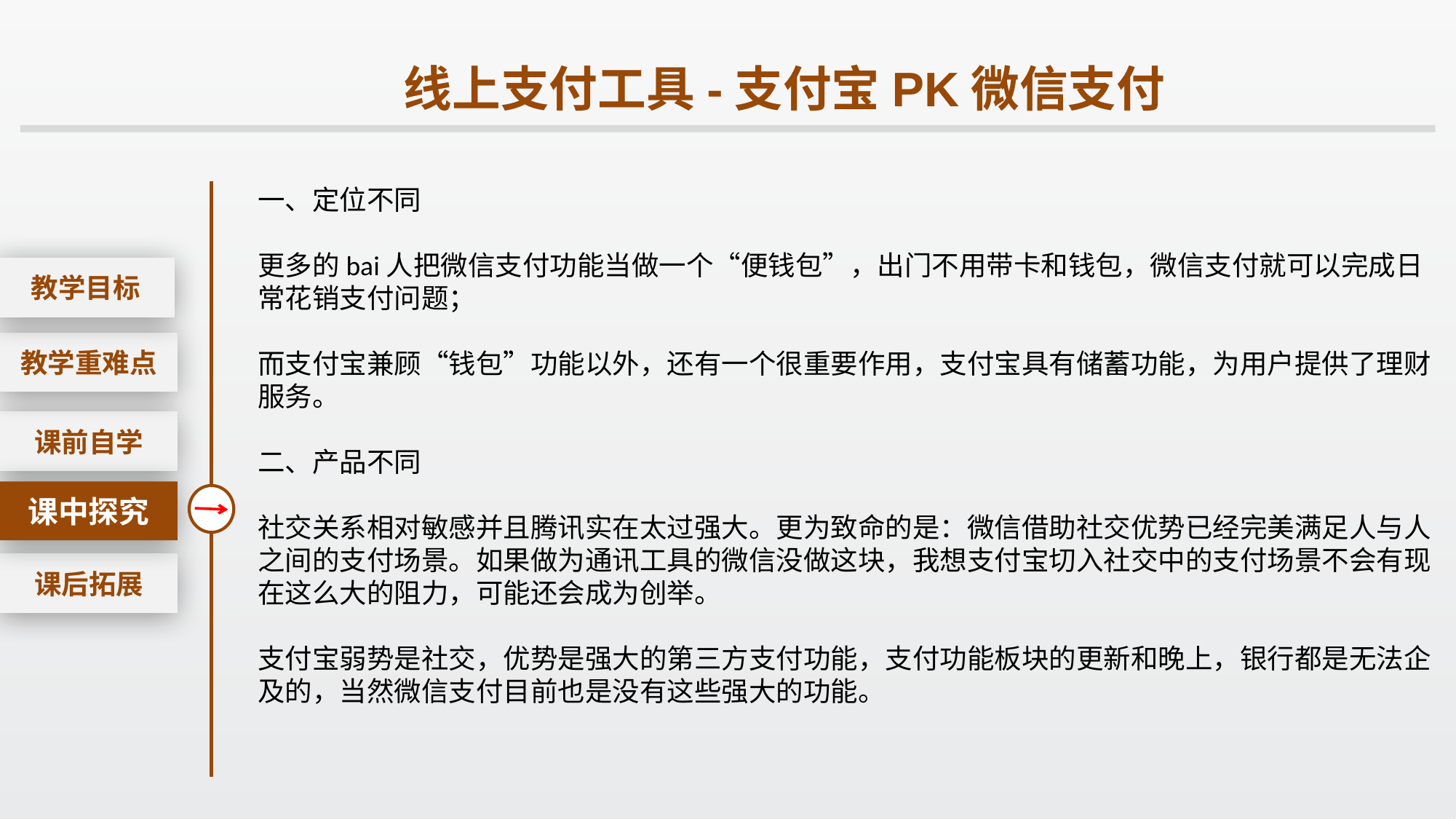

线上支付工具-支付宝PK微信支付

一、定位不同

更多的bai人把微信支付功能当做一个“便钱包”，出门不用带卡和钱包，微信支付就可以完成日常花销支付问题；

而支付宝兼顾“钱包”功能以外，还有一个很重要作用，支付宝具有储蓄功能，为用户提供了理财服务。

二、产品不同

社交关系相对敏感并且腾讯实在太过强大。更为致命的是：微信借助社交优势已经完美满足人与人之间的支付场景。如果做为通讯工具的微信没做这块，我想支付宝切入社交中的支付场景不会有现在这么大的阻力，可能还会成为创举。

支付宝弱势是社交，优势是强大的第三方支付功能，支付功能板块的更新和晚上，银行都是无法企及的，当然微信支付目前也是没有这些强大的功能。

课后拓展
教学目标
教学重难点
课前自学
课中探究